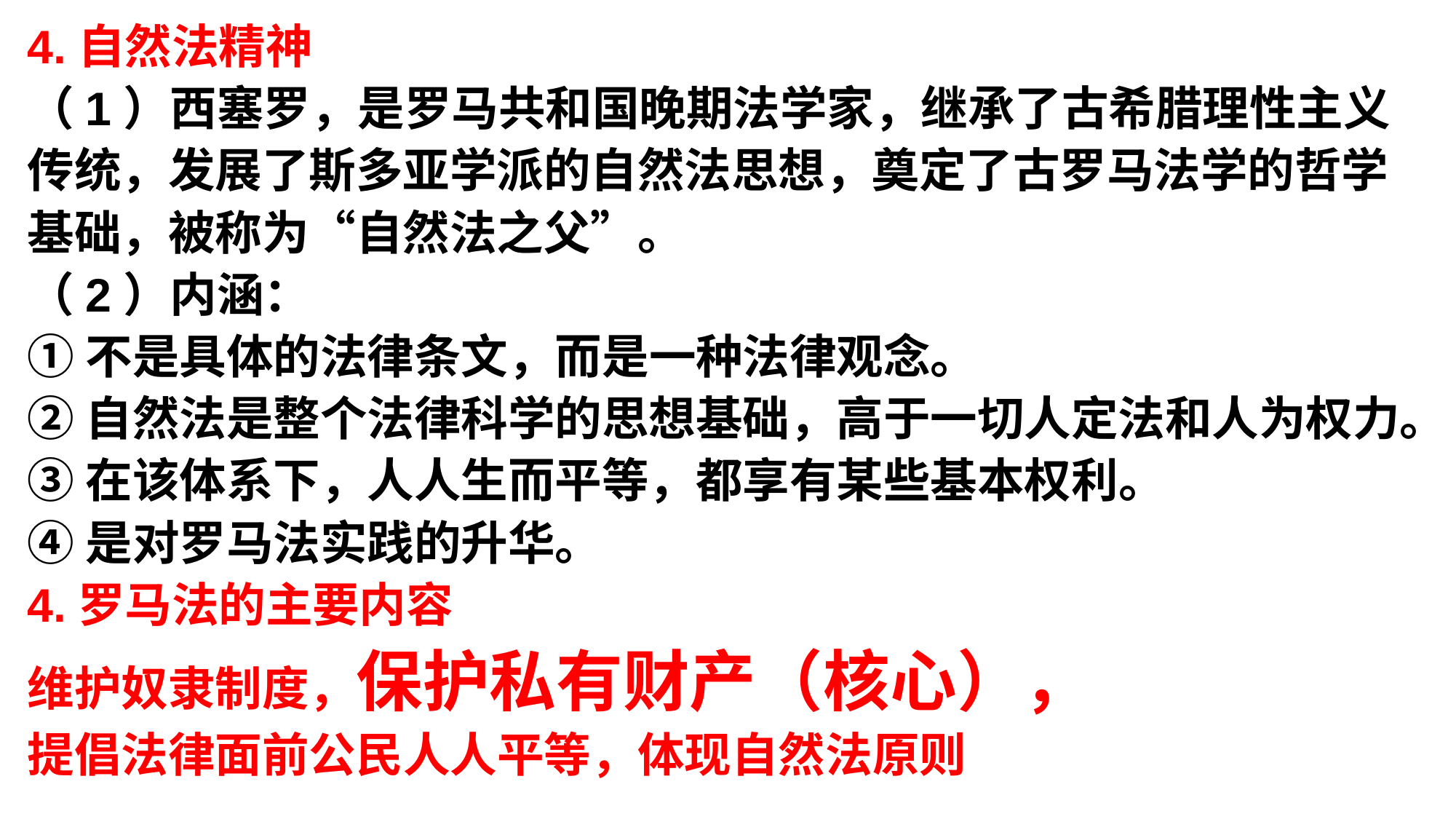

4.自然法精神
（1）西塞罗，是罗马共和国晚期法学家，继承了古希腊理性主义传统，发展了斯多亚学派的自然法思想，奠定了古罗马法学的哲学基础，被称为“自然法之父”。
（2）内涵：
①不是具体的法律条文，而是一种法律观念。
②自然法是整个法律科学的思想基础，高于一切人定法和人为权力。
③在该体系下，人人生而平等，都享有某些基本权利。
④是对罗马法实践的升华。
4.罗马法的主要内容
维护奴隶制度，保护私有财产（核心），
提倡法律面前公民人人平等，体现自然法原则